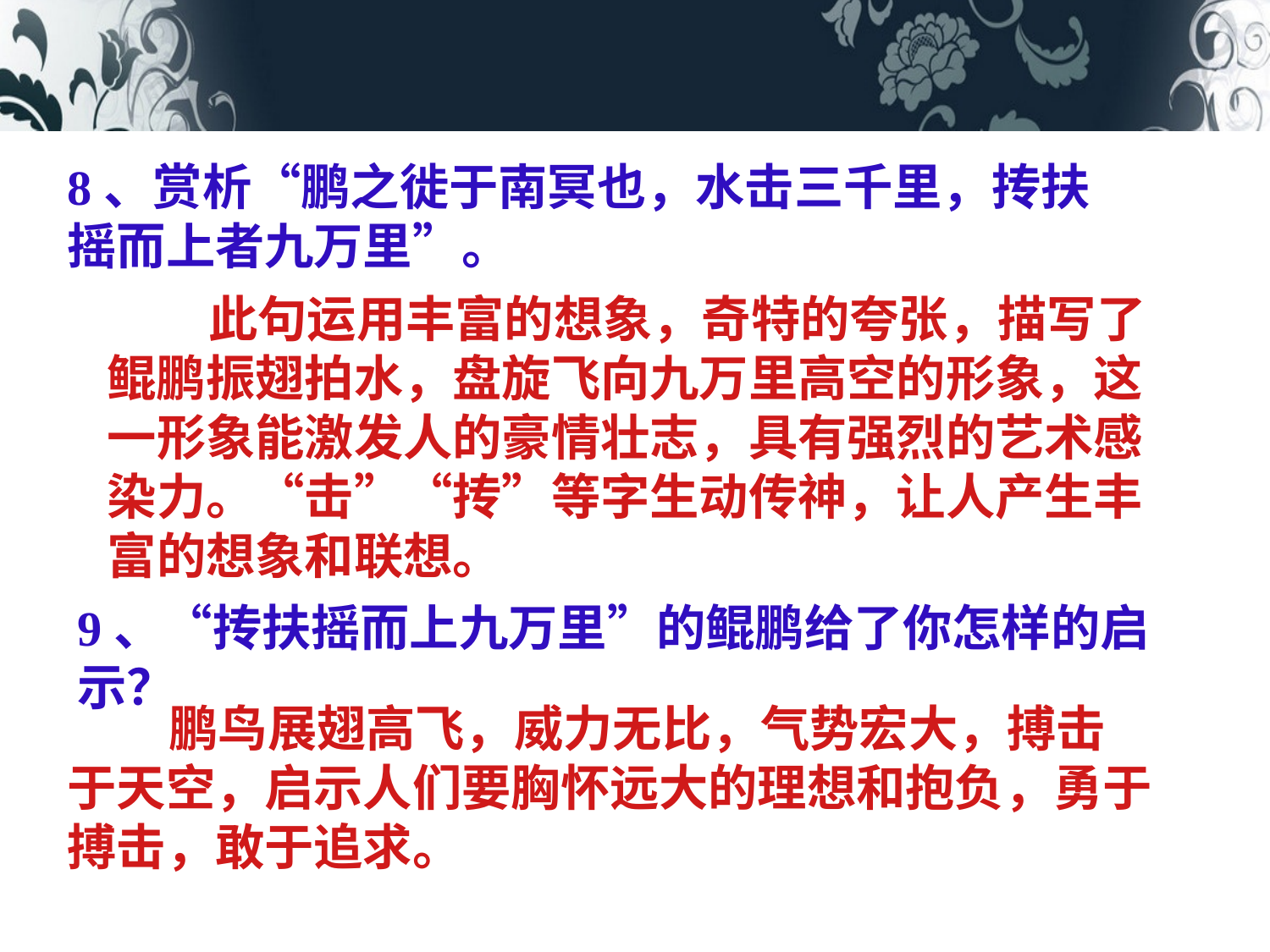

8、赏析“鹏之徙于南冥也，水击三千里，抟扶摇而上者九万里”。
             此句运用丰富的想象，奇特的夸张，描写了鲲鹏振翅拍水，盘旋飞向九万里高空的形象，这一形象能激发人的豪情壮志，具有强烈的艺术感染力。“击”“抟”等字生动传神，让人产生丰富的想象和联想。
9、“抟扶摇而上九万里”的鲲鹏给了你怎样的启示？
        鹏鸟展翅高飞，威力无比，气势宏大，搏击于天空，启示人们要胸怀远大的理想和抱负，勇于搏击，敢于追求。